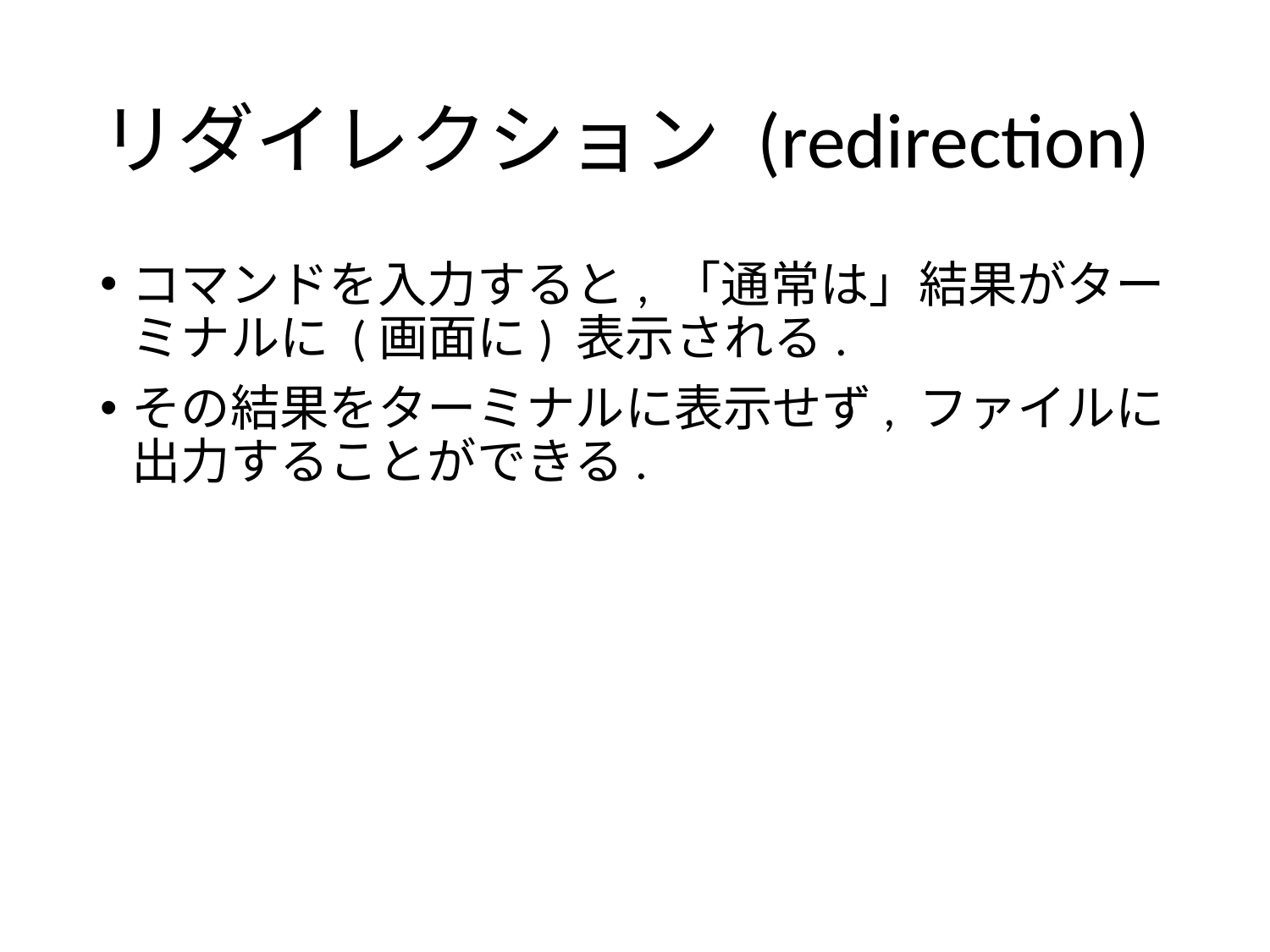

# リダイレクション (redirection)
コマンドを入力すると, 「通常は」結果がターミナルに (画面に) 表示される.
その結果をターミナルに表示せず, ファイルに出力することができる.